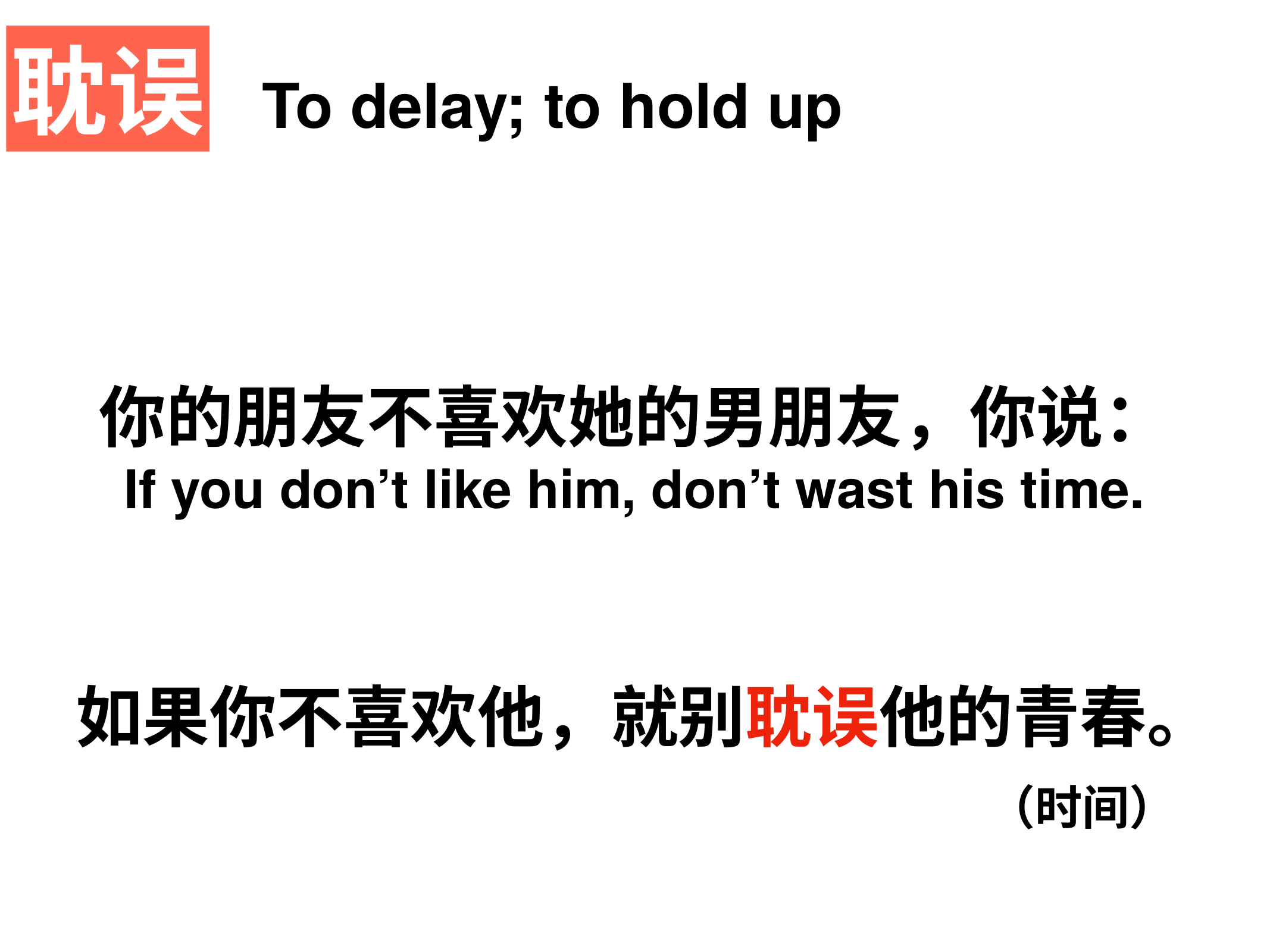

耽误
 To delay; to hold up
你的朋友不喜欢她的男朋友，你说：
If you don’t like him, don’t wast his time.
如果你不喜欢他，就别耽误他的青春。
（时间）